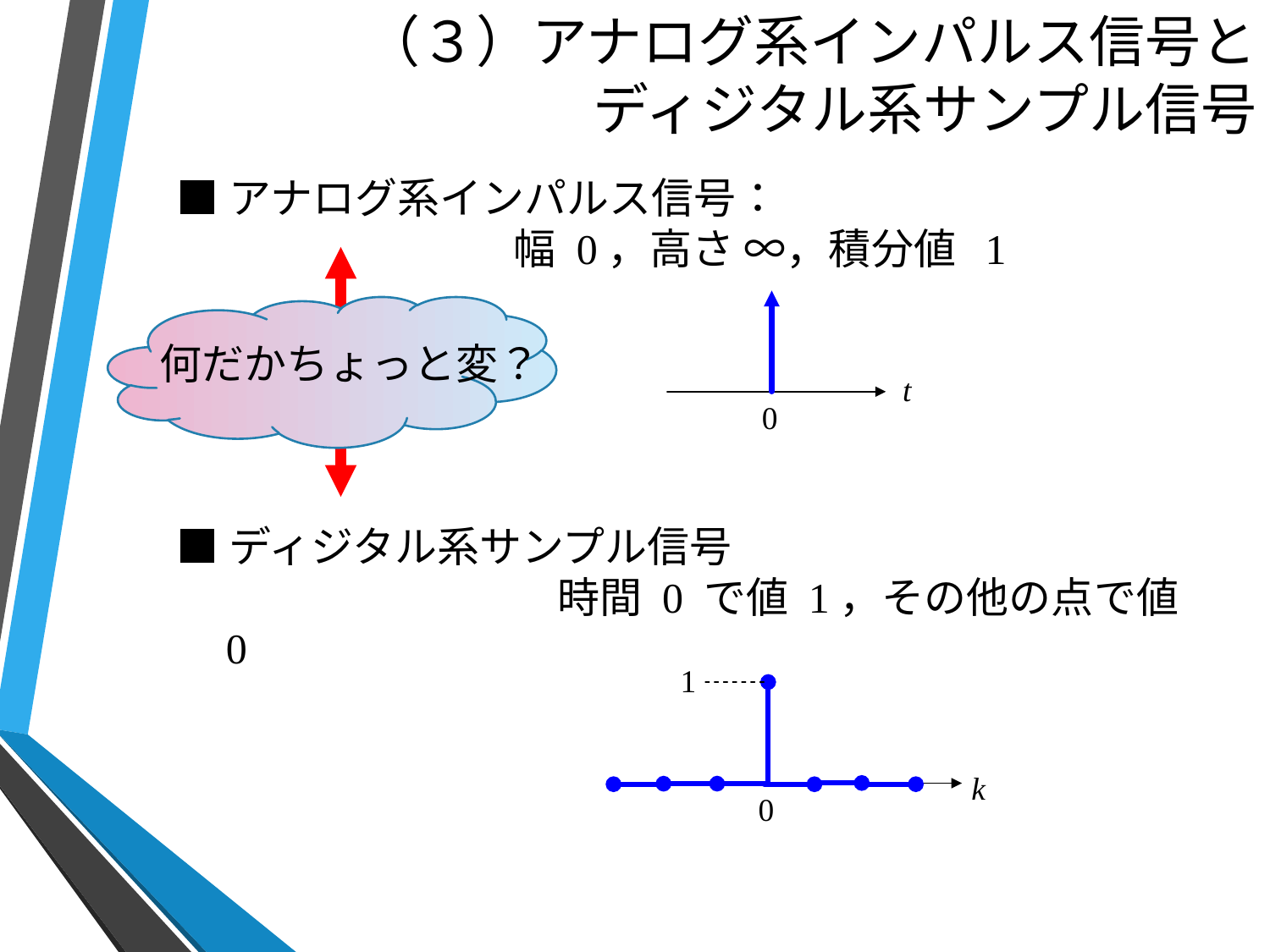

# （３）アナログ系インパルス信号と ディジタル系サンプル信号
■アナログ系インパルス信号：
　                               幅 0，高さ ∞，積分値  1

t
0

何だかちょっと変？
■ディジタル系サンプル信号
　　　　　　　　　時間 0 で値 1，その他の点で値 0
1
k
0